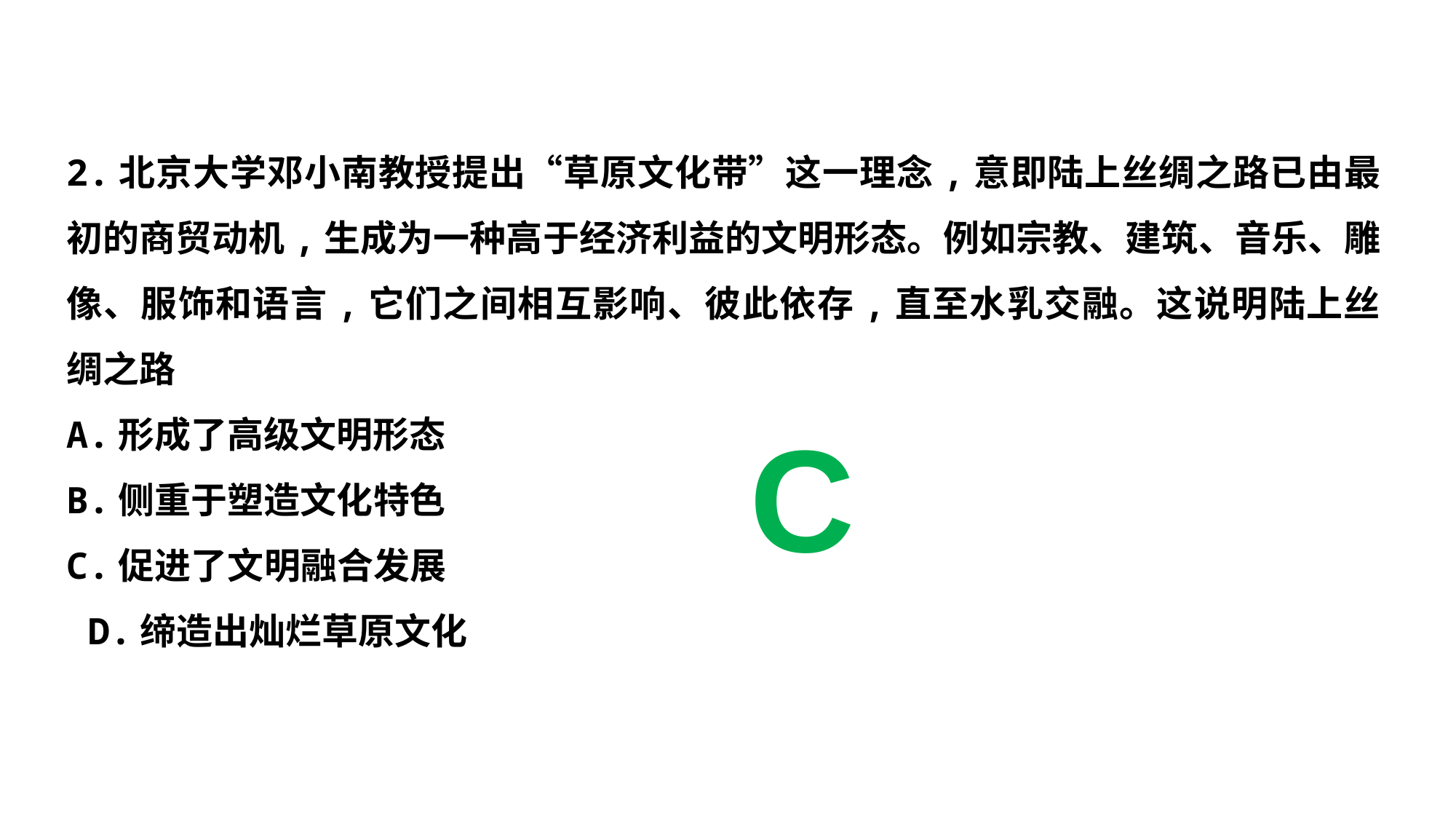

2.北京大学邓小南教授提出“草原文化带”这一理念,意即陆上丝绸之路已由最初的商贸动机,生成为一种高于经济利益的文明形态。例如宗教、建筑、音乐、雕像、服饰和语言,它们之间相互影响、彼此依存,直至水乳交融。这说明陆上丝绸之路
A.形成了高级文明形态
B.侧重于塑造文化特色
C.促进了文明融合发展
 D.缔造出灿烂草原文化
C